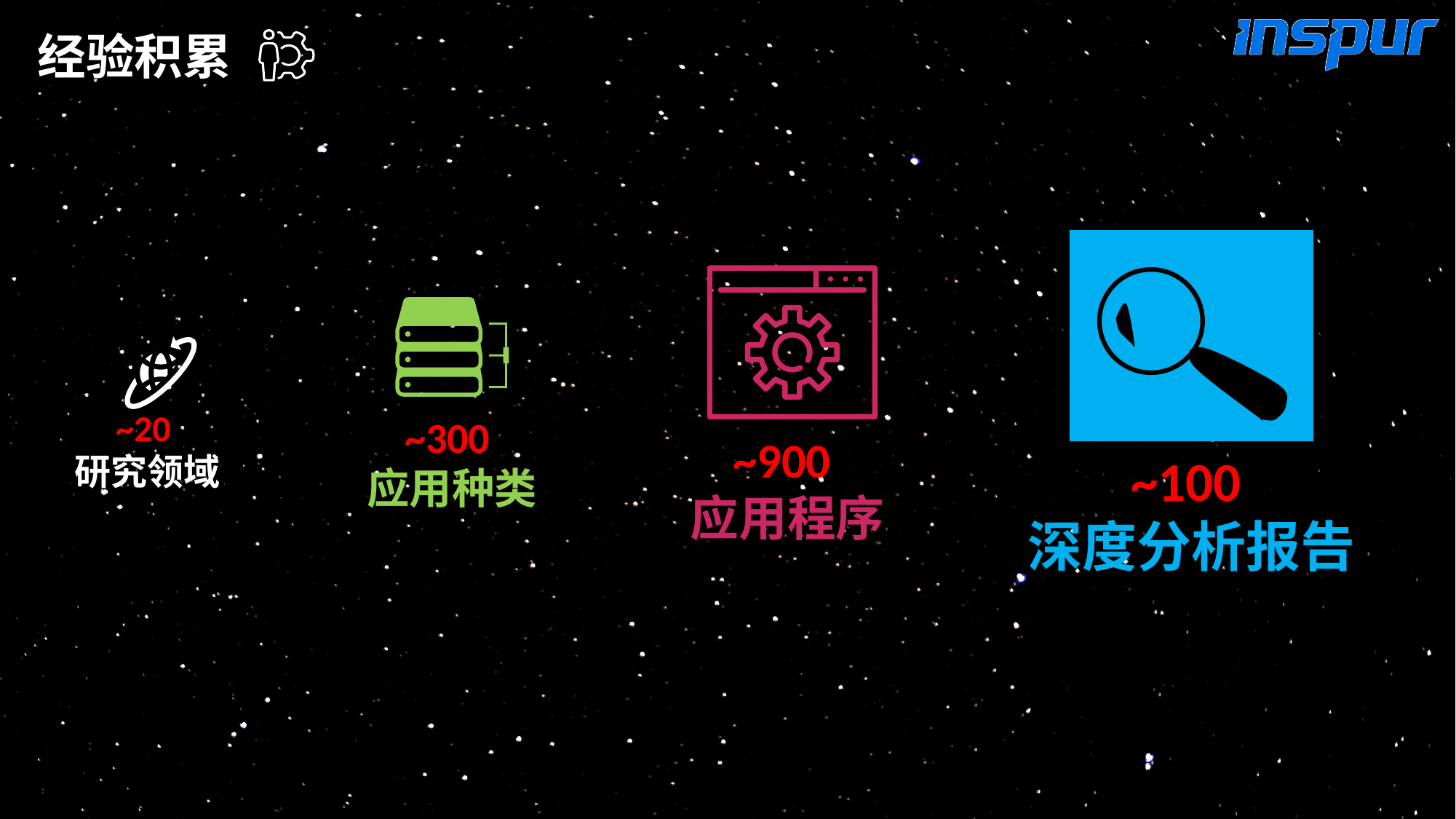

经验积累

~20
研究领域
~300
应用种类
~900
应用程序
~100
深度分析报告